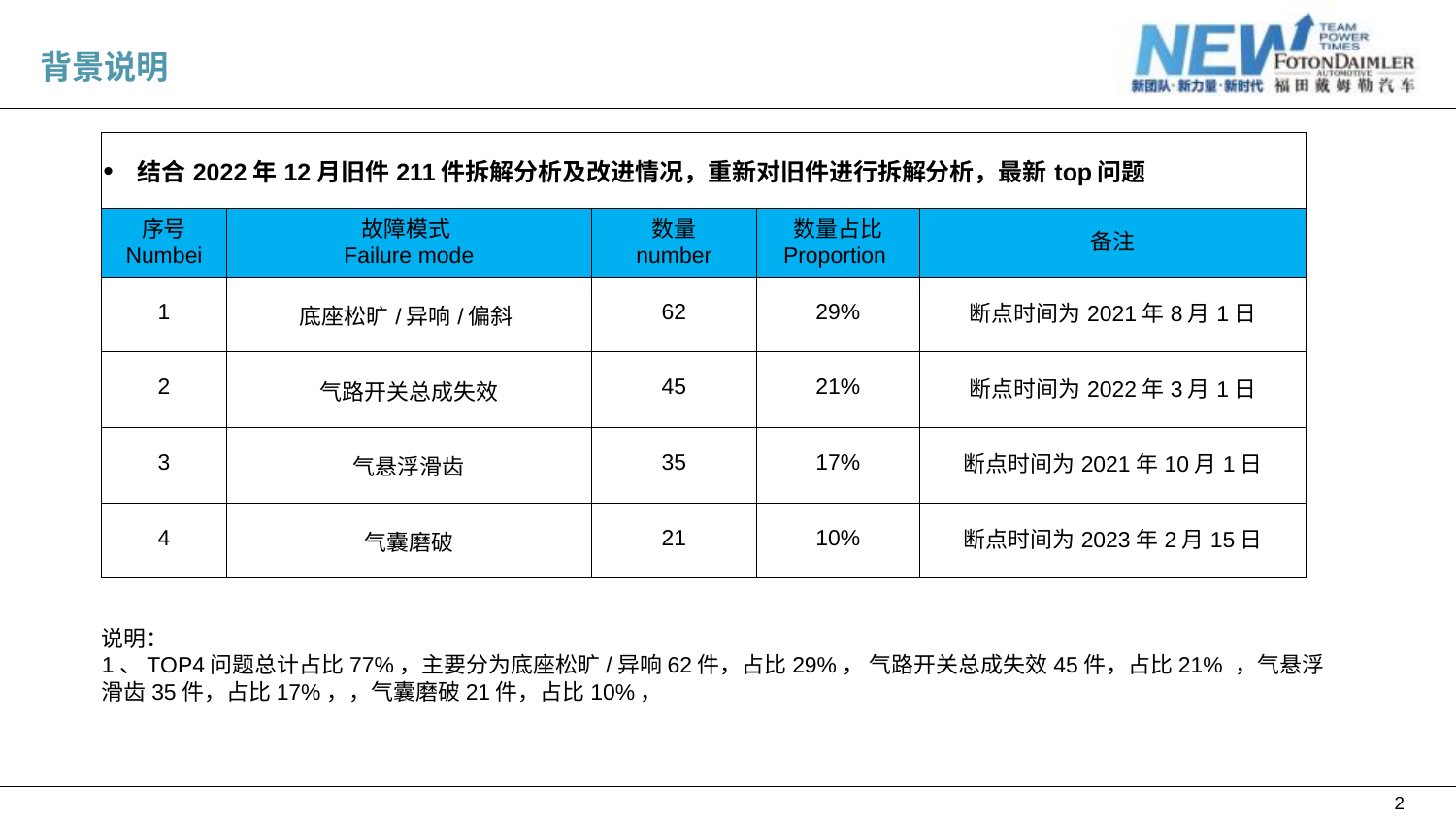

背景说明
| 结合2022年12月旧件211件拆解分析及改进情况，重新对旧件进行拆解分析，最新top问题 |  |  |  |  |
| --- | --- | --- | --- | --- |
| 序号 Numbei | 故障模式 Failure mode | 数量 number | 数量占比 Proportion | 备注 |
| 1 | 底座松旷/异响/偏斜 | 62 | 29% | 断点时间为2021年8月1日 |
| 2 | 气路开关总成失效 | 45 | 21% | 断点时间为2022年3月1日 |
| 3 | 气悬浮滑齿 | 35 | 17% | 断点时间为2021年10月1日 |
| 4 | 气囊磨破 | 21 | 10% | 断点时间为2023年2月15日 |
说明：
1、TOP4问题总计占比77%，主要分为底座松旷/异响62件，占比29%， 气路开关总成失效45件，占比21% ，气悬浮滑齿35件，占比17%，，气囊磨破21件，占比10%，